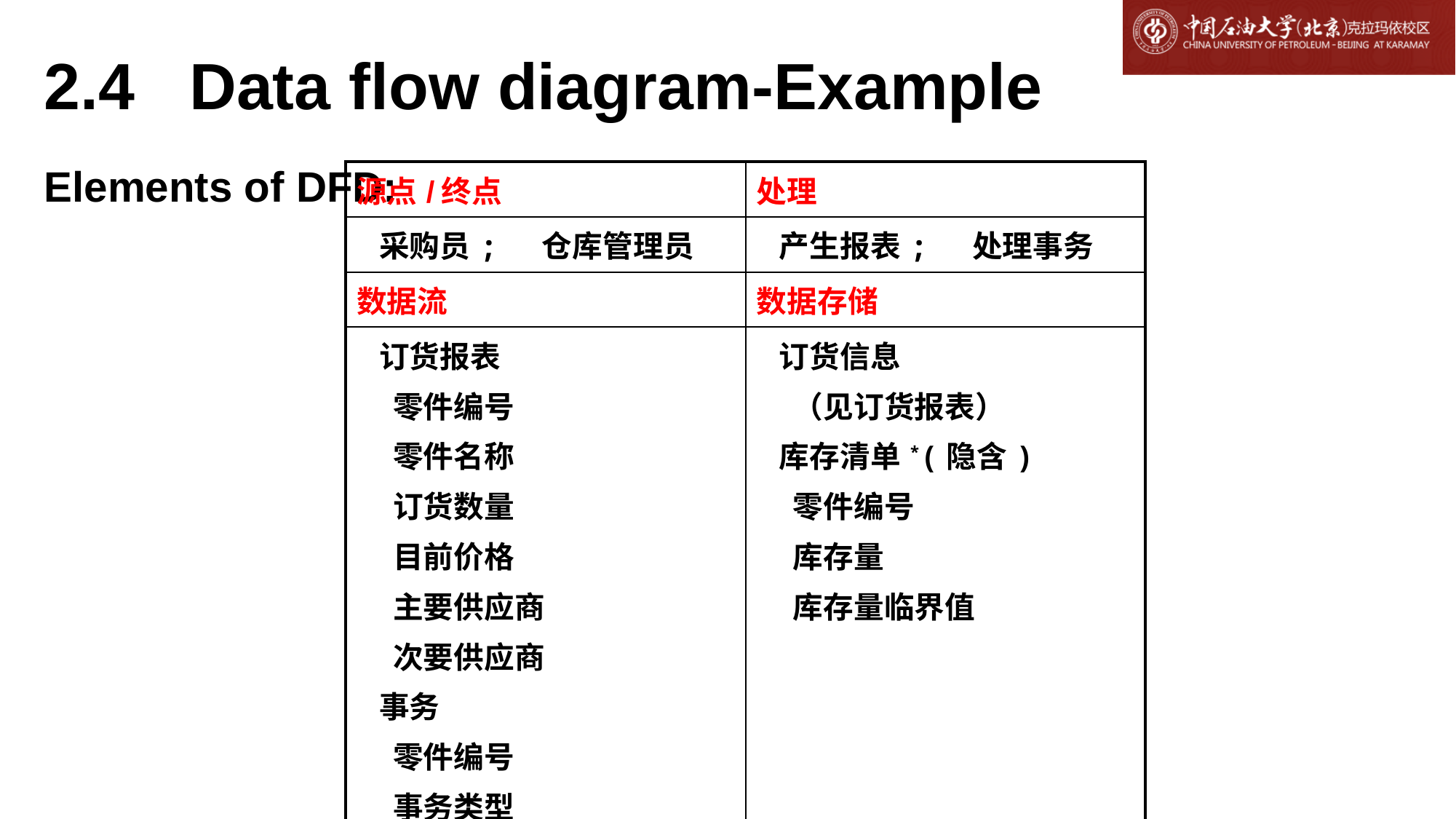

# 2.4   Data flow diagram-Example
Elements of DFD:
| 源点/终点 | 处理 |
| --- | --- |
| 采购员; 仓库管理员 | 产生报表; 处理事务 |
| 数据流 | 数据存储 |
| 订货报表 零件编号 零件名称 订货数量 目前价格 主要供应商 次要供应商 事务 零件编号 事务类型 数量 | 订货信息 （见订货报表） 库存清单\*(隐含) 零件编号 库存量 库存量临界值 |